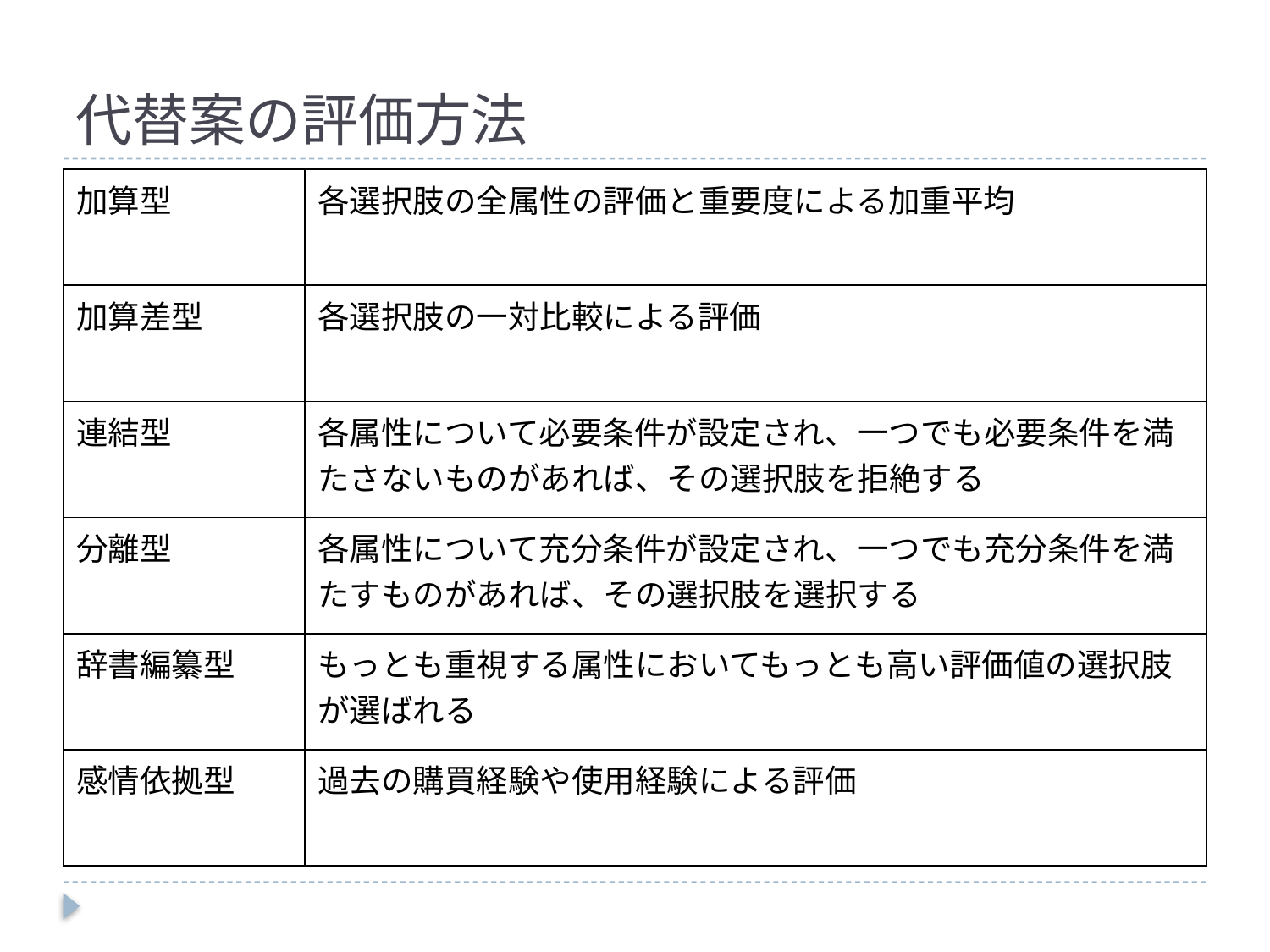

# 代替案の評価方法
| 加算型 | 各選択肢の全属性の評価と重要度による加重平均 |
| --- | --- |
| 加算差型 | 各選択肢の一対比較による評価 |
| 連結型 | 各属性について必要条件が設定され、一つでも必要条件を満たさないものがあれば、その選択肢を拒絶する |
| 分離型 | 各属性について充分条件が設定され、一つでも充分条件を満たすものがあれば、その選択肢を選択する |
| 辞書編纂型 | もっとも重視する属性においてもっとも高い評価値の選択肢が選ばれる |
| 感情依拠型 | 過去の購買経験や使用経験による評価 |